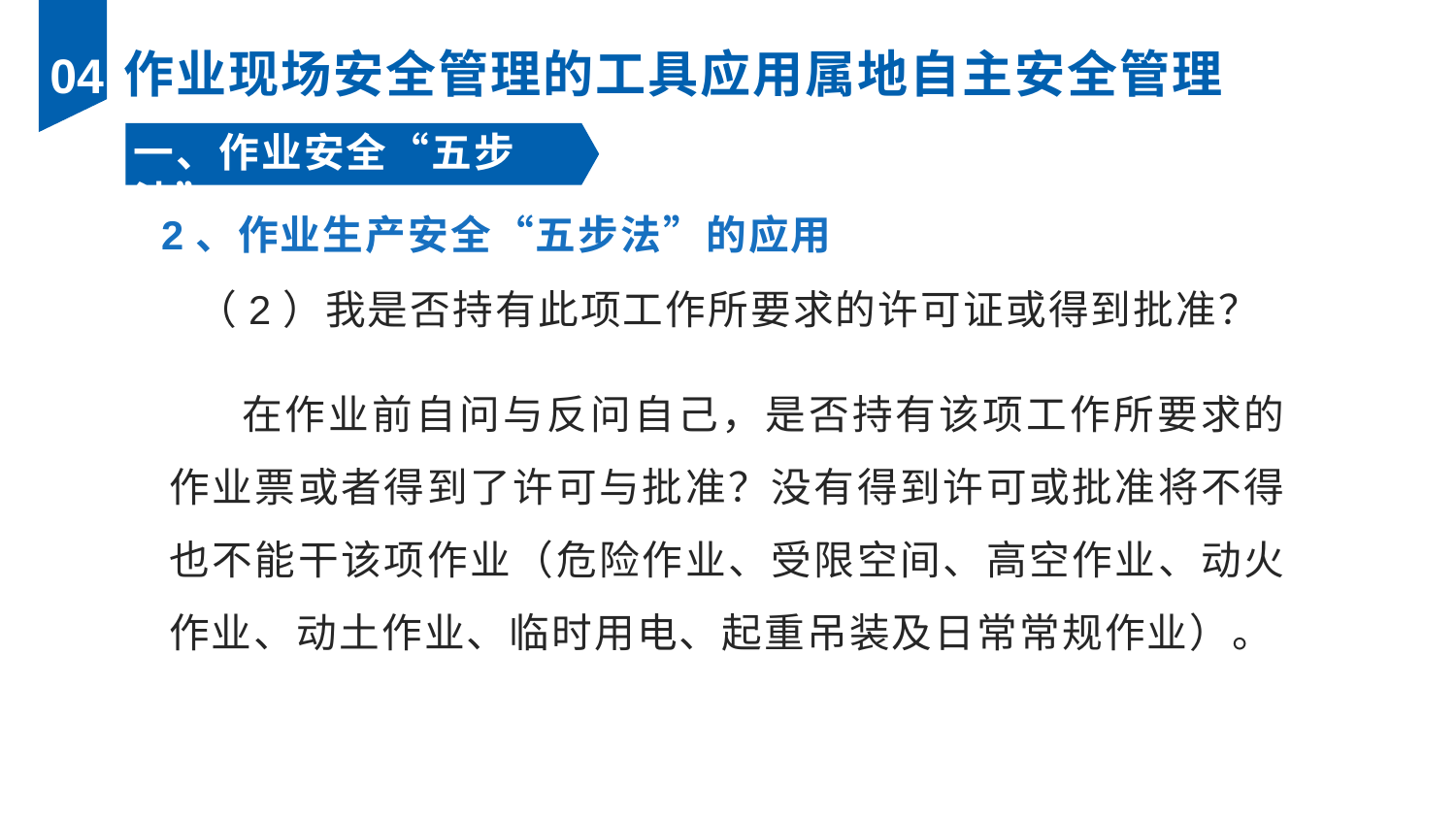

作业现场安全管理的工具应用属地自主安全管理
04
一、作业安全“五步法”

2、作业生产安全“五步法”的应用
（2）我是否持有此项工作所要求的许可证或得到批准？
在作业前自问与反问自己，是否持有该项工作所要求的作业票或者得到了许可与批准？没有得到许可或批准将不得也不能干该项作业（危险作业、受限空间、高空作业、动火作业、动土作业、临时用电、起重吊装及日常常规作业）。